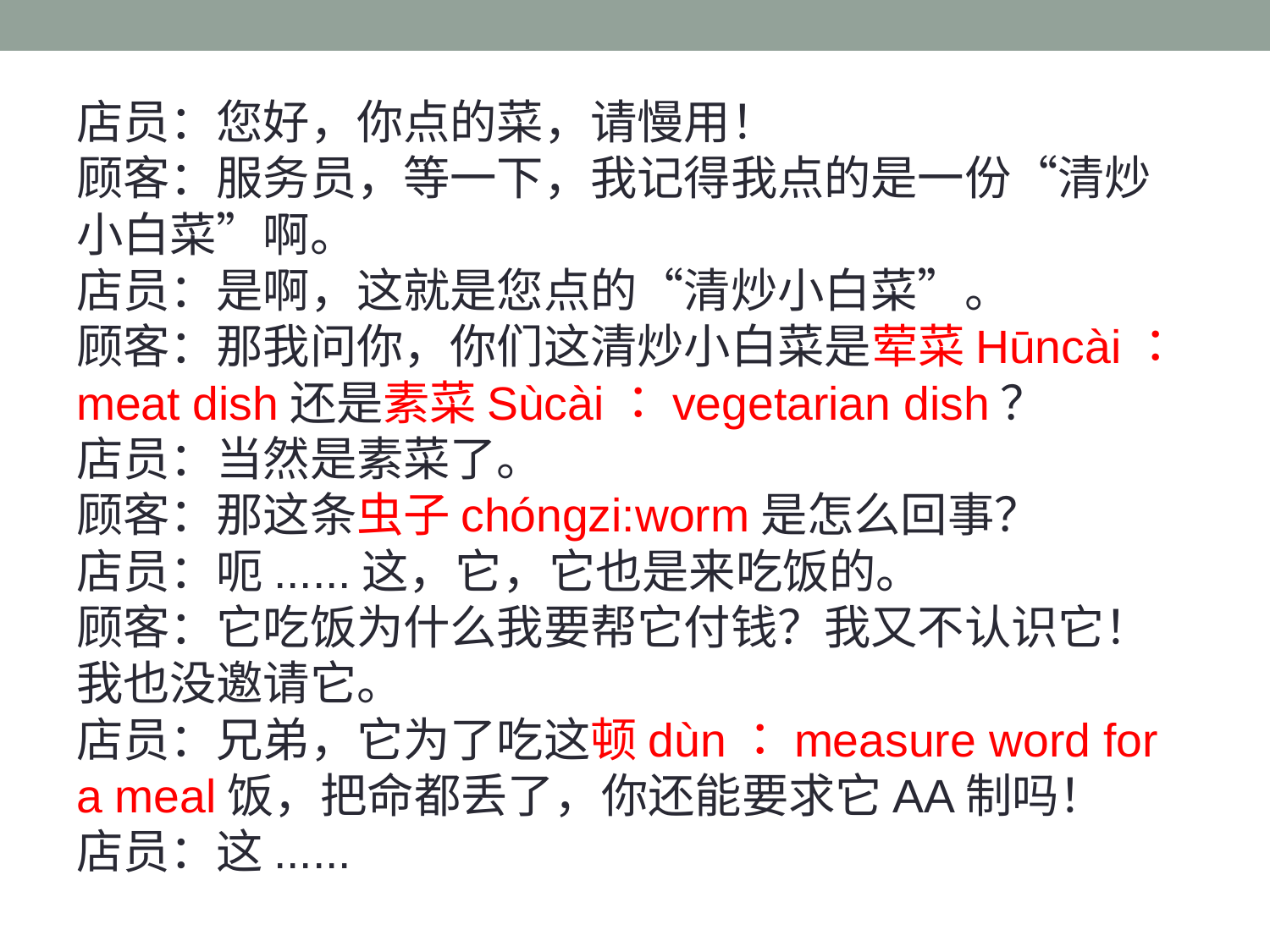

店员：您好，你点的菜，请慢用！
顾客：服务员，等一下，我记得我点的是一份“清炒小白菜”啊。
店员：是啊，这就是您点的“清炒小白菜”。
顾客：那我问你，你们这清炒小白菜是荤菜Hūncài：meat dish还是素菜Sùcài：vegetarian dish？
店员：当然是素菜了。
顾客：那这条虫子chóngzi:worm是怎么回事？
店员：呃......这，它，它也是来吃饭的。
顾客：它吃饭为什么我要帮它付钱？我又不认识它！我也没邀请它。
店员：兄弟，它为了吃这顿dùn：measure word for a meal饭，把命都丢了，你还能要求它AA制吗！
店员：这......